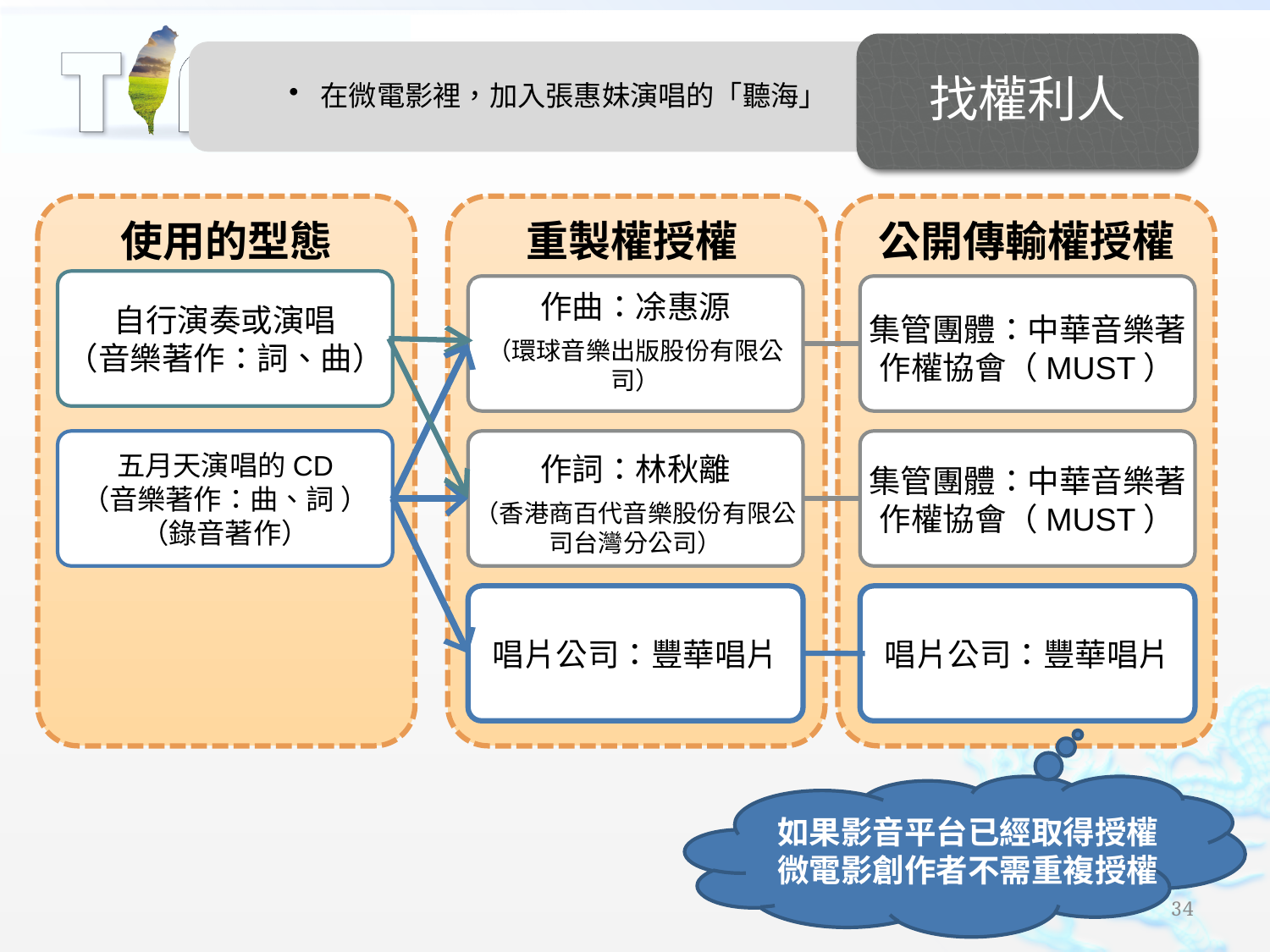

找權利人

在微電影裡，加入張惠妹演唱的「聽海」
使用的型態
重製權授權
公開傳輸權授權

自行演奏或演唱
（音樂著作：詞、曲）

作曲：凃惠源
（環球音樂出版股份有限公司）
集管團體：中華音樂著作權協會（MUST）

五月天演唱的CD
（音樂著作：曲、詞 ）
（錄音著作）
集管團體：中華音樂著作權協會（MUST）
作詞：林秋離
（香港商百代音樂股份有限公司台灣分公司）

唱片公司：豐華唱片

唱片公司：豐華唱片

如果影音平台已經取得授權
微電影創作者不需重複授權
34